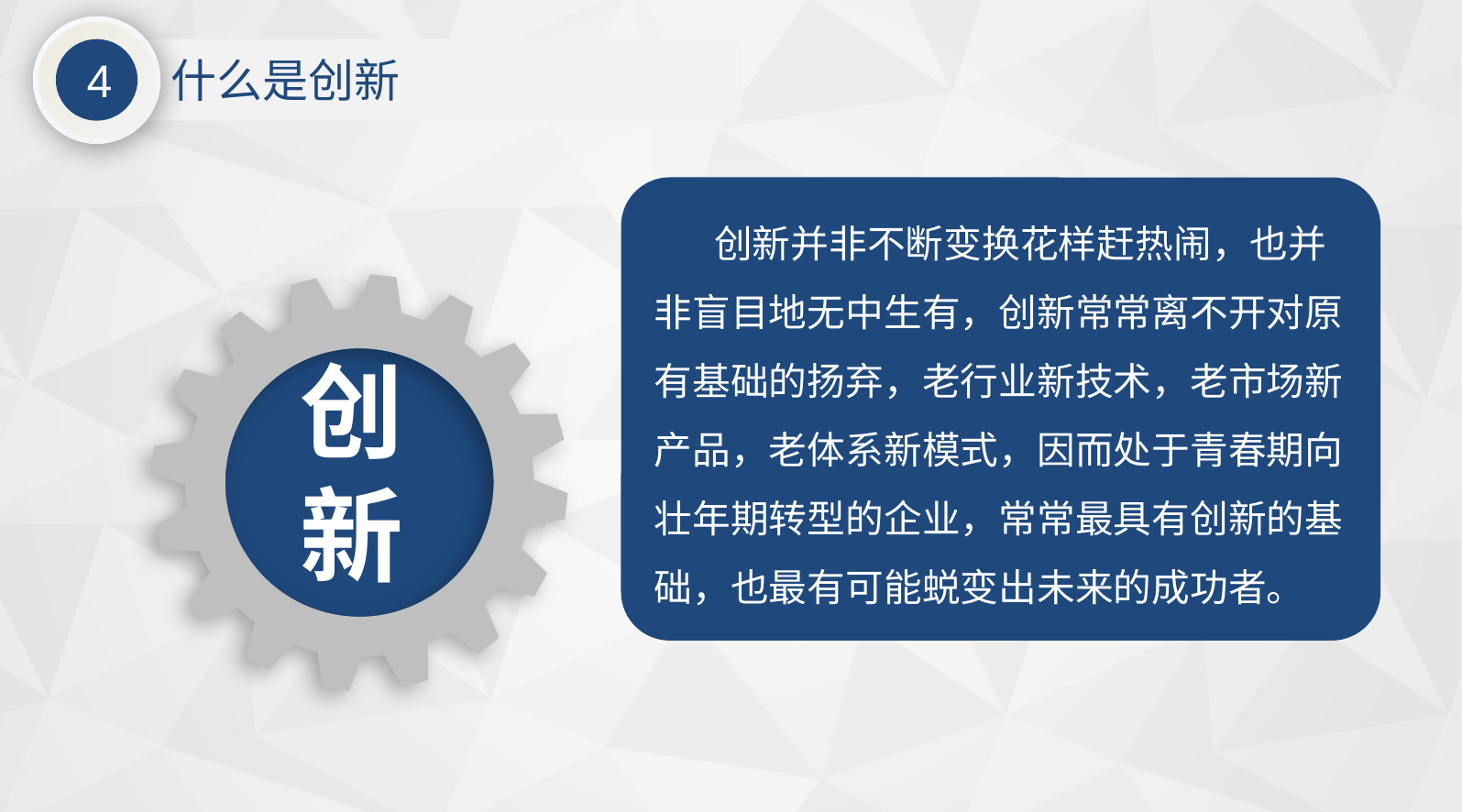

4

什么是创新

      创新并非不断变换花样赶热闹，也并非盲目地无中生有，创新常常离不开对原有基础的扬弃，老行业新技术，老市场新产品，老体系新模式，因而处于青春期向壮年期转型的企业，常常最具有创新的基础，也最有可能蜕变出未来的成功者。

### Chart

| Category |
|---|
创新